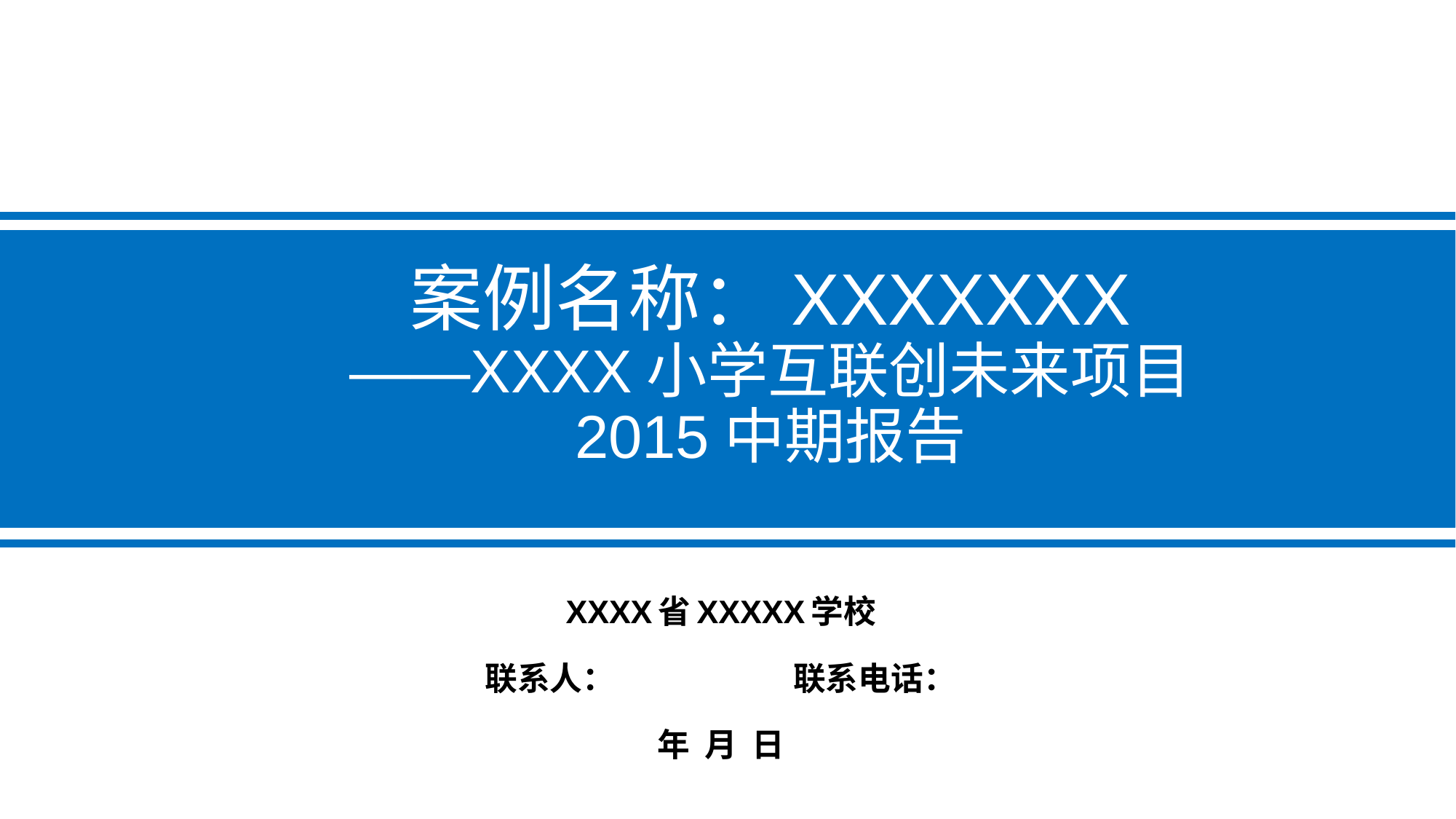

# 案例名称：XXXXXXX ——XXXX小学互联创未来项目 2015中期报告
XXXX省XXXXX学校
联系人：                        联系电话：
年  月  日